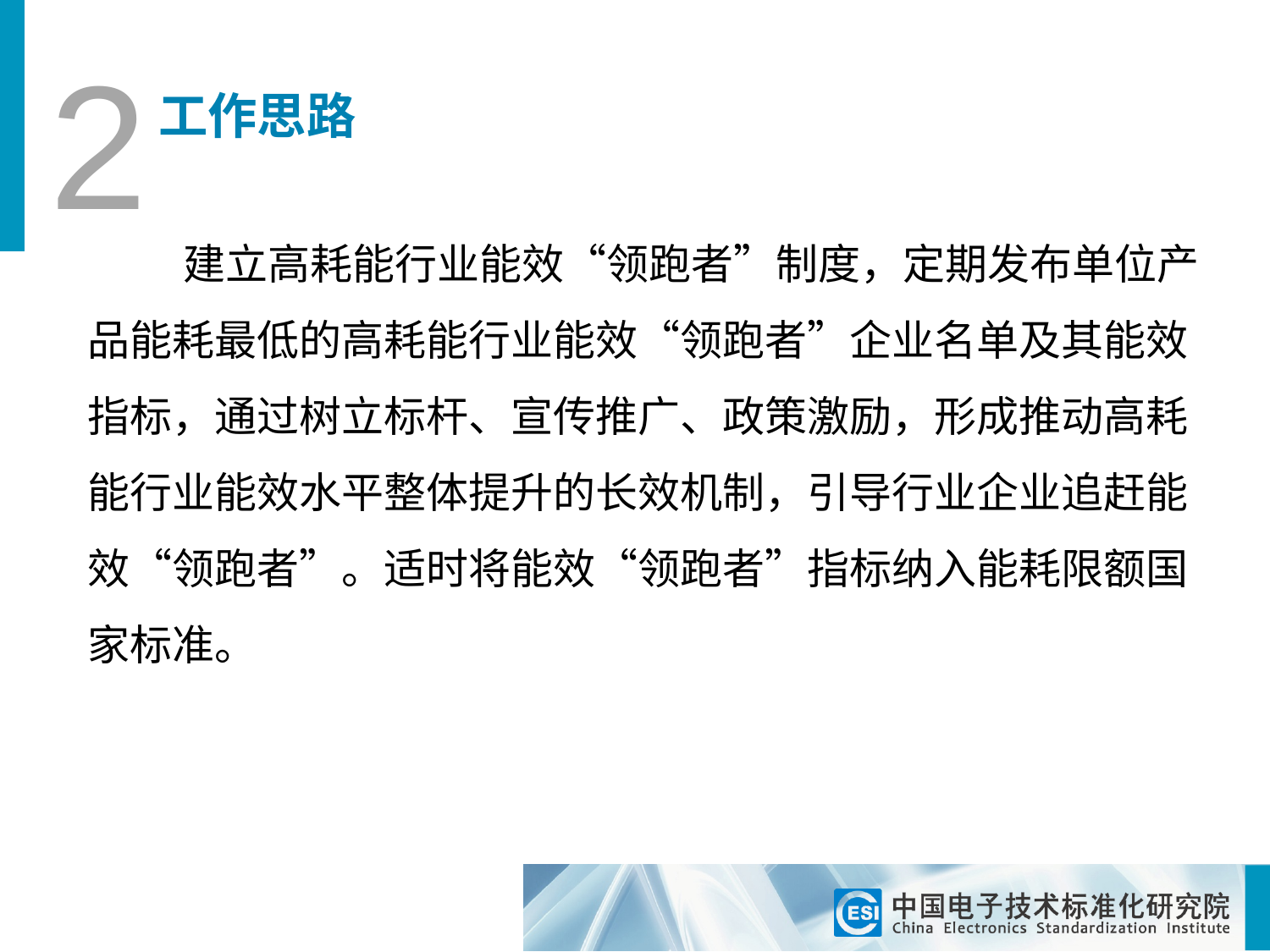

2
工作思路
         建立高耗能行业能效“领跑者”制度，定期发布单位产品能耗最低的高耗能行业能效“领跑者”企业名单及其能效指标，通过树立标杆、宣传推广、政策激励，形成推动高耗能行业能效水平整体提升的长效机制，引导行业企业追赶能效“领跑者”。适时将能效“领跑者”指标纳入能耗限额国家标准。